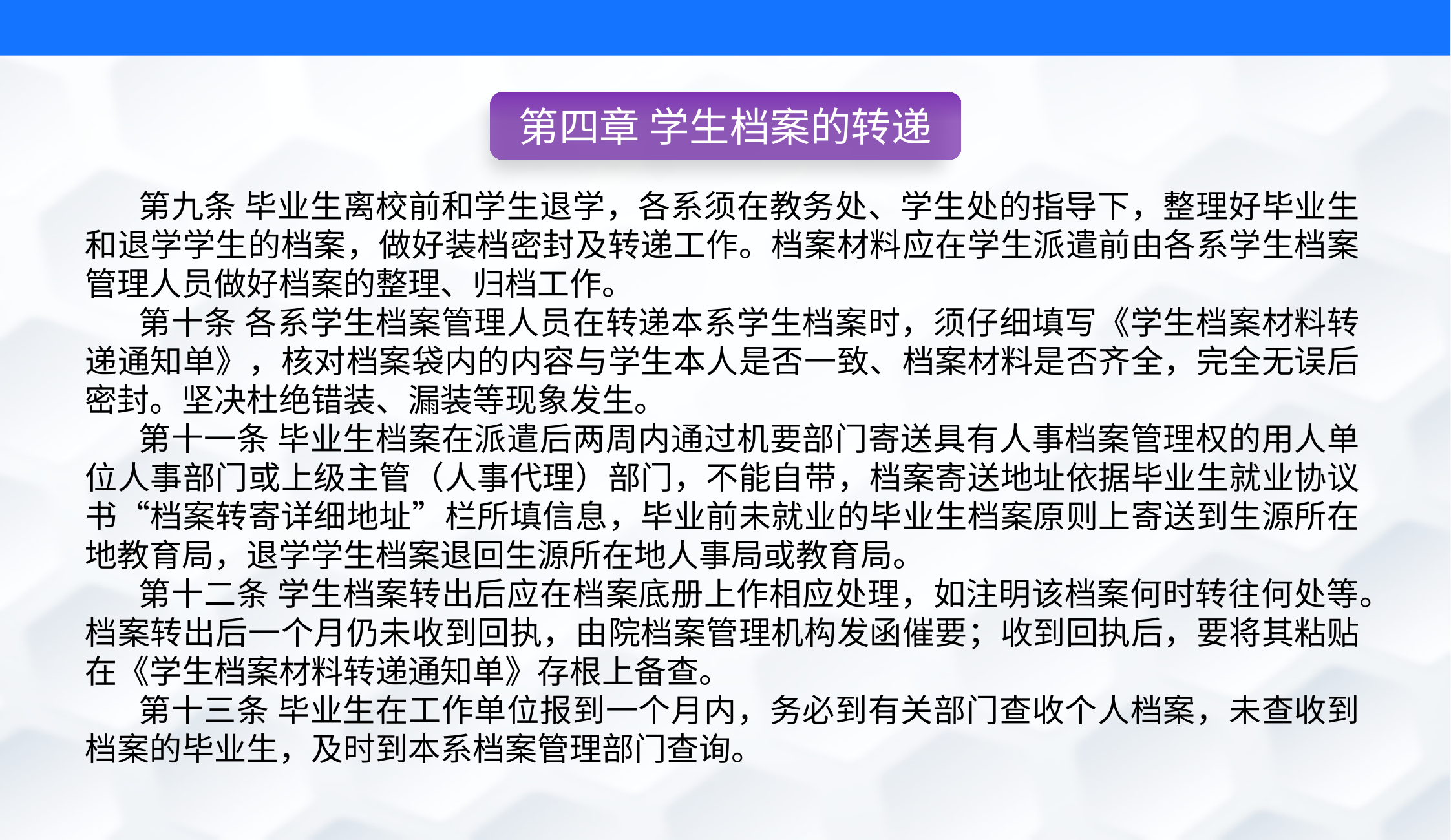

第四章 学生档案的转递
第九条 毕业生离校前和学生退学，各系须在教务处、学生处的指导下，整理好毕业生和退学学生的档案，做好装档密封及转递工作。档案材料应在学生派遣前由各系学生档案管理人员做好档案的整理、归档工作。
第十条 各系学生档案管理人员在转递本系学生档案时，须仔细填写《学生档案材料转递通知单》，核对档案袋内的内容与学生本人是否一致、档案材料是否齐全，完全无误后密封。坚决杜绝错装、漏装等现象发生。
第十一条 毕业生档案在派遣后两周内通过机要部门寄送具有人事档案管理权的用人单位人事部门或上级主管（人事代理）部门，不能自带，档案寄送地址依据毕业生就业协议书“档案转寄详细地址”栏所填信息，毕业前未就业的毕业生档案原则上寄送到生源所在地教育局，退学学生档案退回生源所在地人事局或教育局。
第十二条 学生档案转出后应在档案底册上作相应处理，如注明该档案何时转往何处等。档案转出后一个月仍未收到回执，由院档案管理机构发函催要；收到回执后，要将其粘贴在《学生档案材料转递通知单》存根上备查。
第十三条 毕业生在工作单位报到一个月内，务必到有关部门查收个人档案，未查收到档案的毕业生，及时到本系档案管理部门查询。